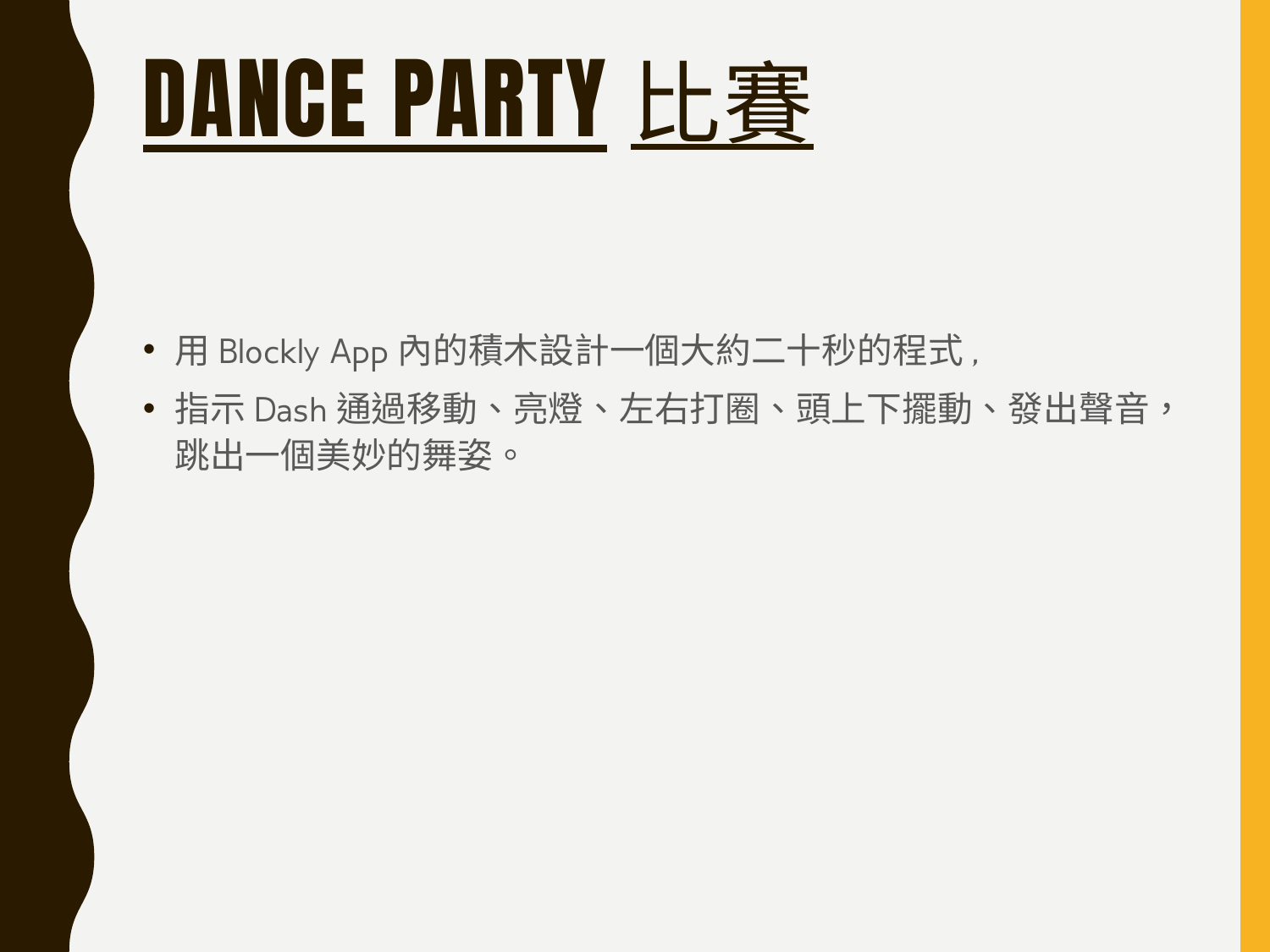

# Dance party比賽
用Blockly App內的積木設計一個大約二十秒的程式,
指示Dash通過移動、亮燈、左右打圈、頭上下擺動、發出聲音，跳出一個美妙的舞姿。